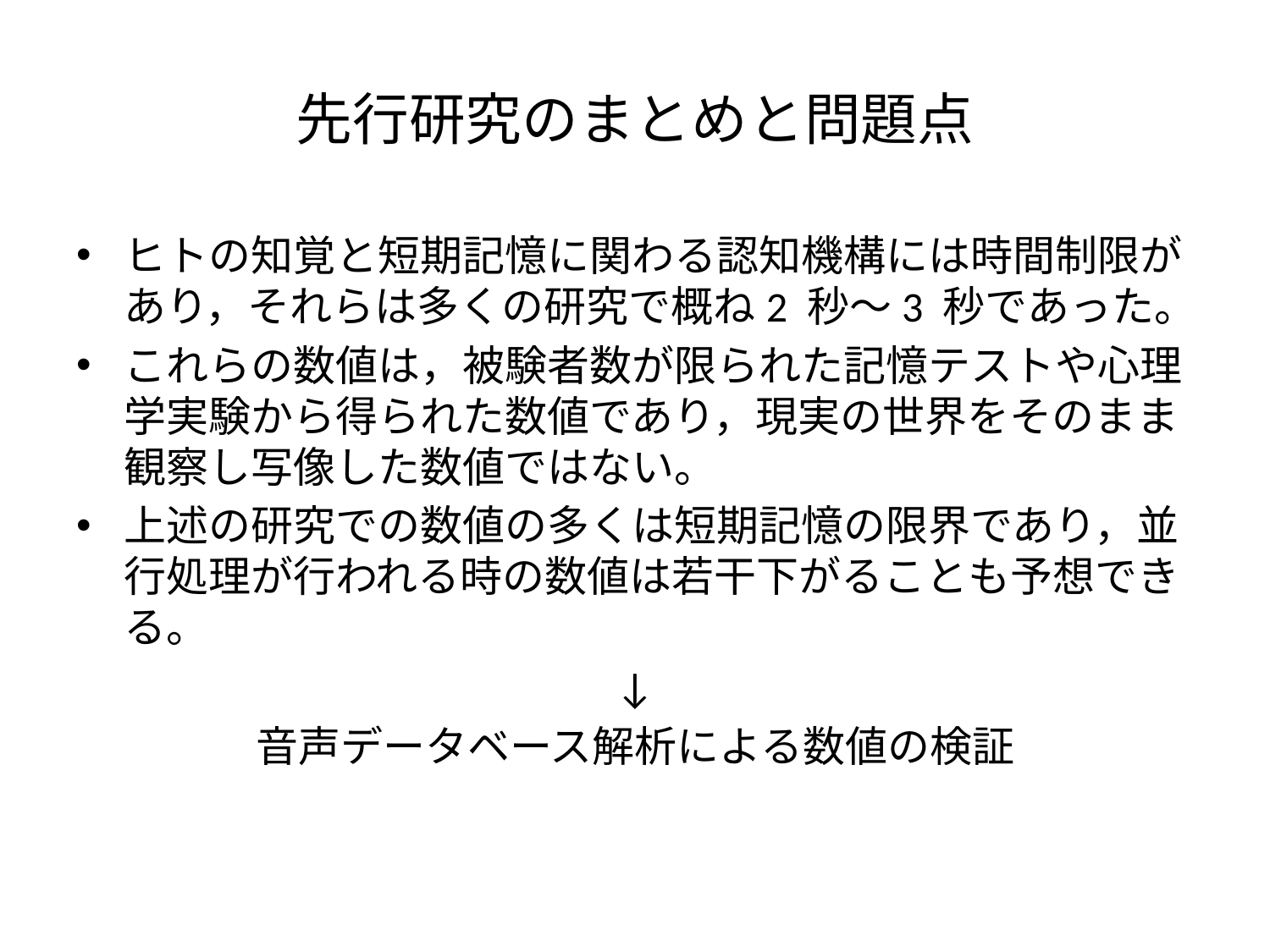

# 先行研究のまとめと問題点
ヒトの知覚と短期記憶に関わる認知機構には時間制限があり，それらは多くの研究で概ね2 秒～3 秒であった。
これらの数値は，被験者数が限られた記憶テストや心理学実験から得られた数値であり，現実の世界をそのまま観察し写像した数値ではない。
上述の研究での数値の多くは短期記憶の限界であり，並行処理が行われる時の数値は若干下がることも予想できる。
↓
音声データベース解析による数値の検証